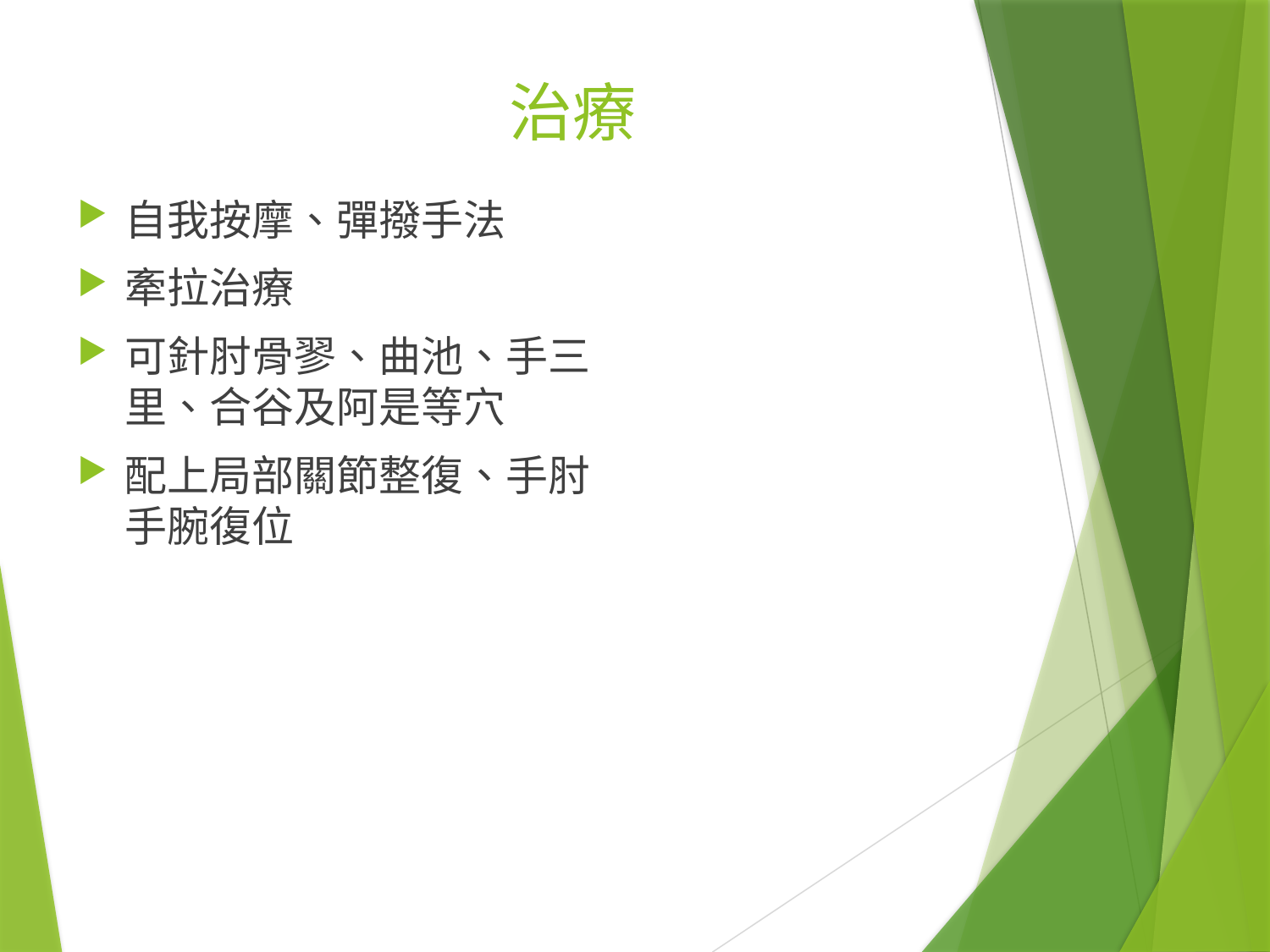

# 治療
自我按摩、彈撥手法
牽拉治療
可針肘骨翏、曲池、手三里、合谷及阿是等穴
配上局部關節整復、手肘手腕復位